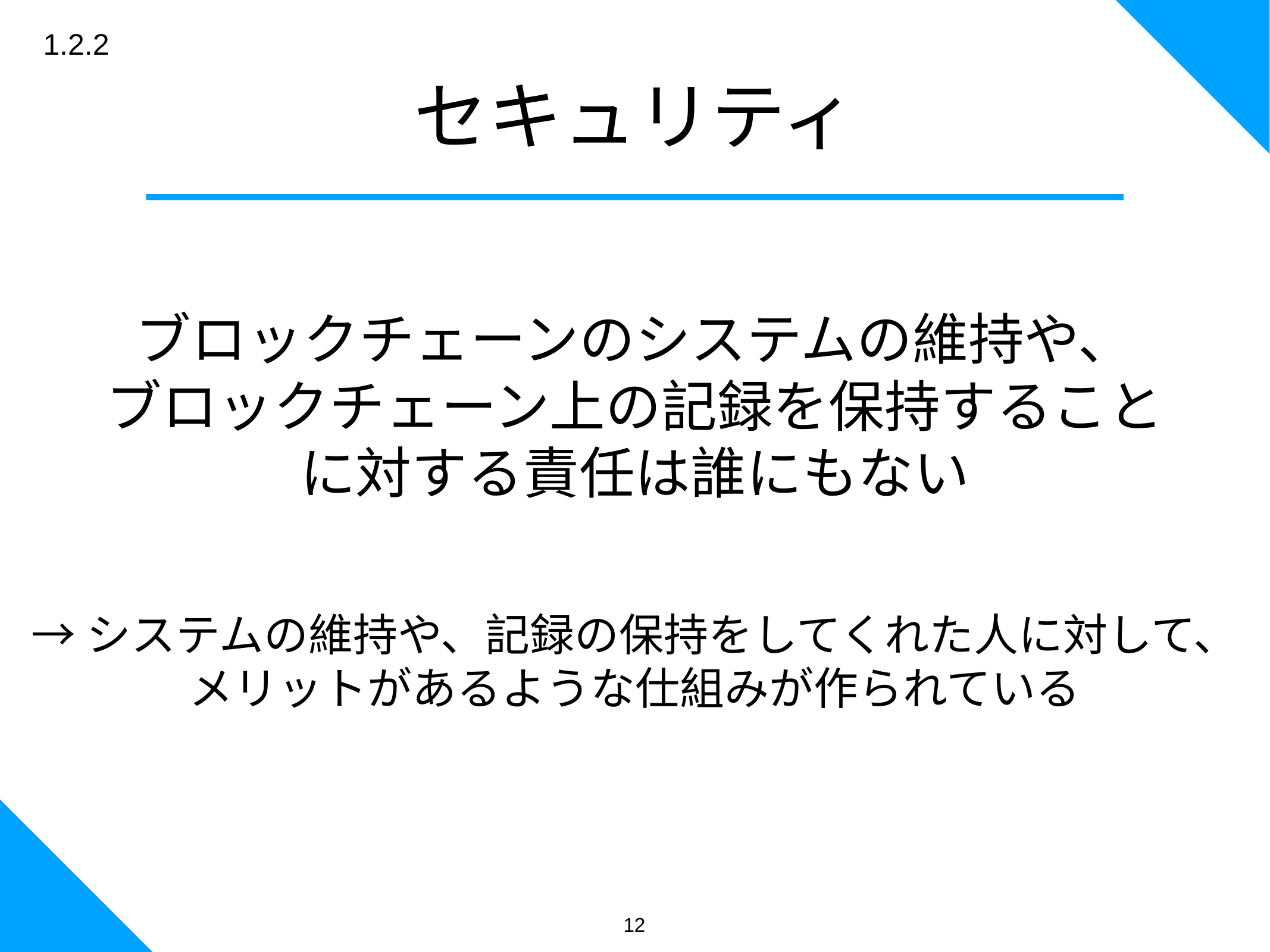

1.2.2
セキュリティ
ブロックチェーンのシステムの維持や、
ブロックチェーン上の記録を保持すること
に対する責任は誰にもない
→システムの維持や、記録の保持をしてくれた人に対して、
メリットがあるような仕組みが作られている
12